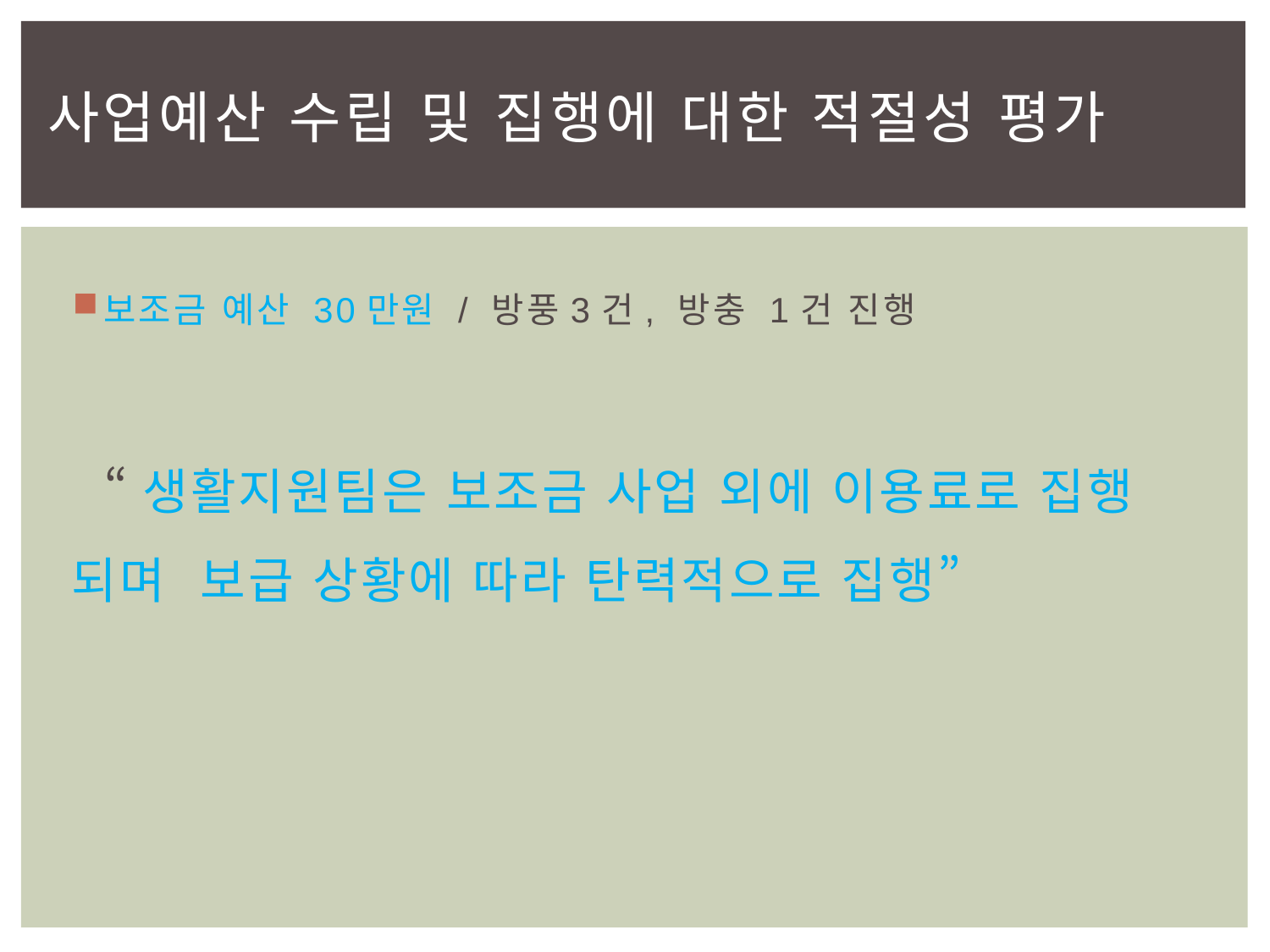

# 사업예산 수립 및 집행에 대한 적절성 평가
보조금 예산 30만원 / 방풍3건, 방충 1건 진행

  “생활지원팀은 보조금 사업 외에 이용료로 집행 되며  보급 상황에 따라 탄력적으로 집행”